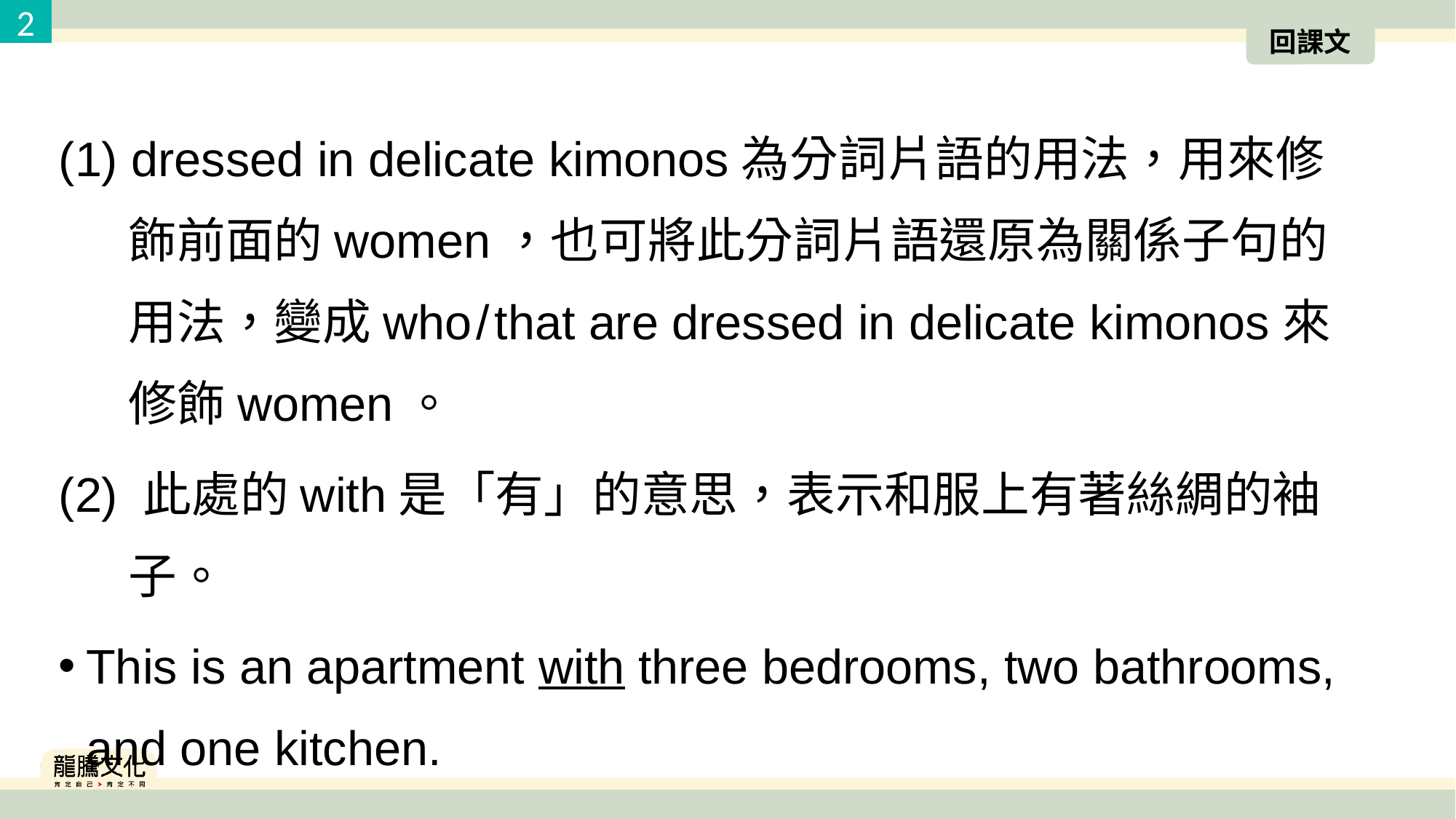

2
回課文
(1) dressed in delicate kimonos為分詞片語的用法，用來修飾前面的women，也可將此分詞片語還原為關係子句的用法，變成who/that are dressed in delicate kimonos來修飾women。
(2) 此處的with是「有」的意思，表示和服上有著絲綢的袖子。
This is an apartment with three bedrooms, two bathrooms, and one kitchen.